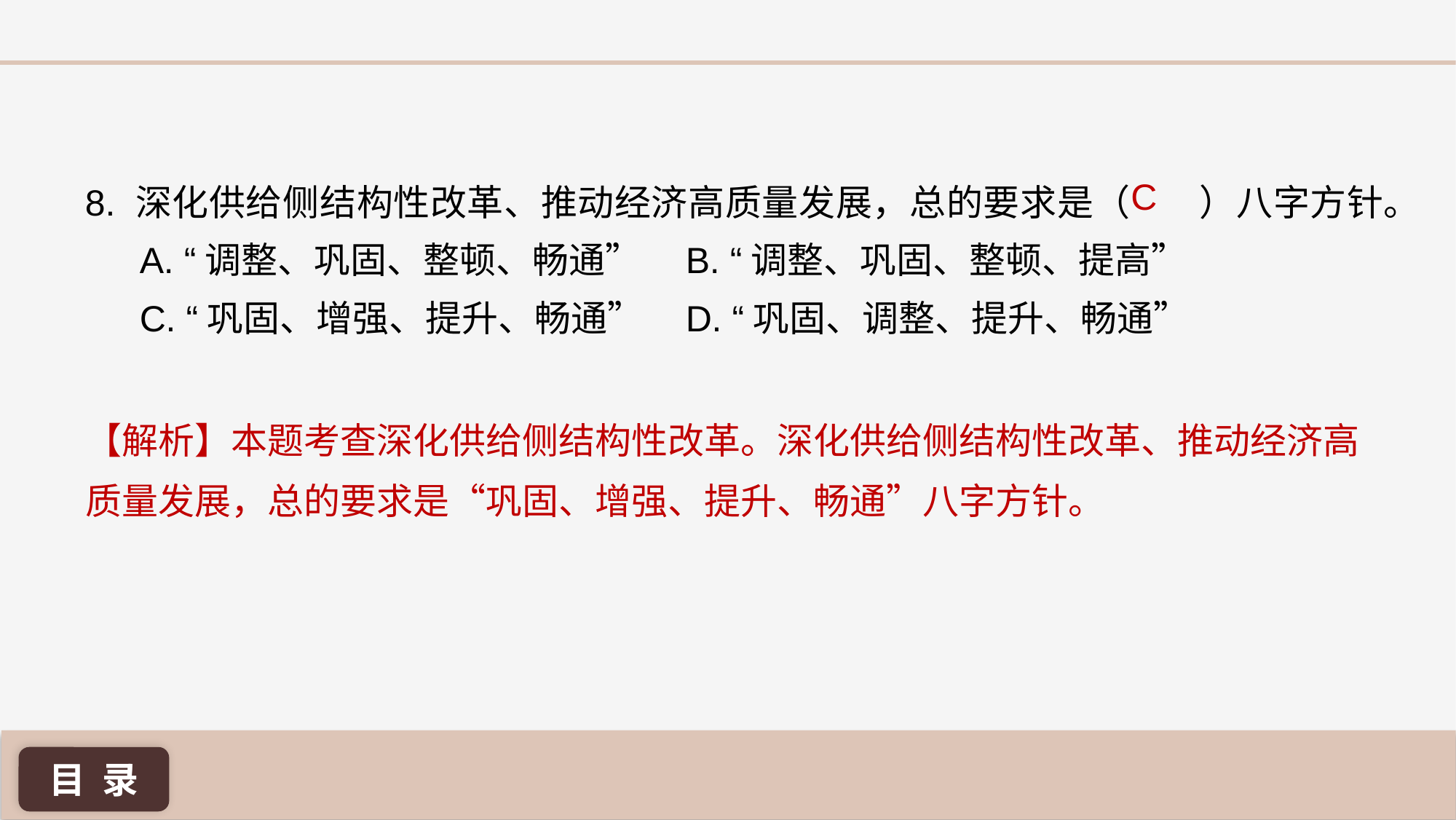

C
8. 深化供给侧结构性改革、推动经济高质量发展，总的要求是（        ）八字方针。
A. “调整、巩固、整顿、畅通” 	B. “调整、巩固、整顿、提高”
C. “巩固、增强、提升、畅通” 	D. “巩固、调整、提升、畅通”
【解析】本题考查深化供给侧结构性改革。深化供给侧结构性改革、推动经济高质量发展，总的要求是“巩固、增强、提升、畅通”八字方针。